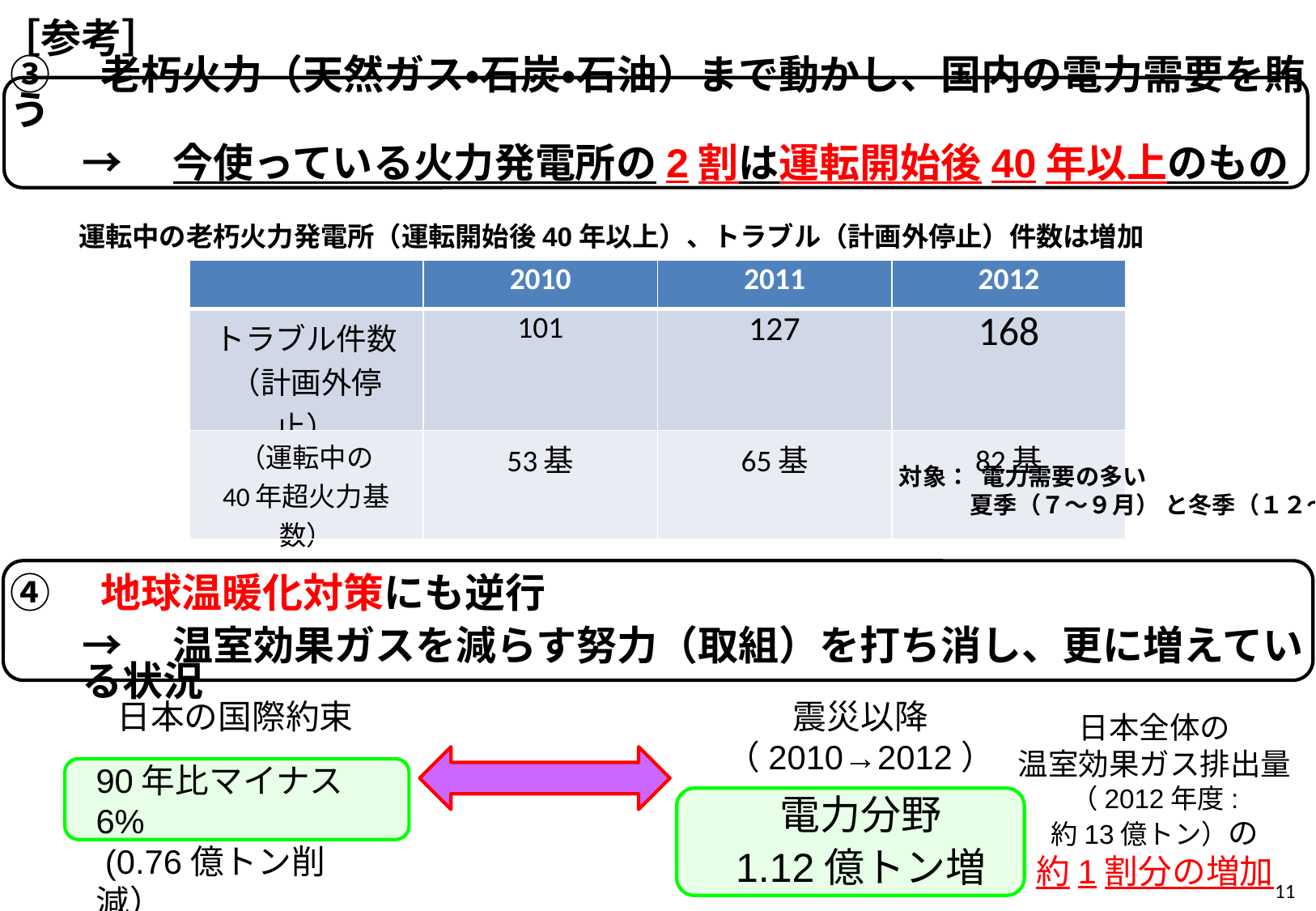

［参考］
③　老朽火力（天然ガス・石炭・石油）まで動かし、国内の電力需要を賄う
→　今使っている火力発電所の2割は運転開始後40年以上のもの

④　地球温暖化対策にも逆行
→　温室効果ガスを減らす努力（取組）を打ち消し、更に増えている状況

運転中の老朽火力発電所（運転開始後40年以上）、トラブル（計画外停止）件数は増加
|  | 2010 | 2011 | 2012 |
| --- | --- | --- | --- |
| トラブル件数 （計画外停止） | 101 | 127 | 168 |
| （運転中の 40年超火力基数） | 53基 | 65基 | 82基 |
対象：  電力需要の多い
　　　夏季（７～９月） と冬季（１２～２月）

日本の国際約束
90年比マイナス6%
 (0.76億トン削減）

震災以降（2010→2012）

電力分野
1.12億トン増
日本全体の
温室効果ガス排出量（2012年度:
約13億トン）の
約1割分の増加

11